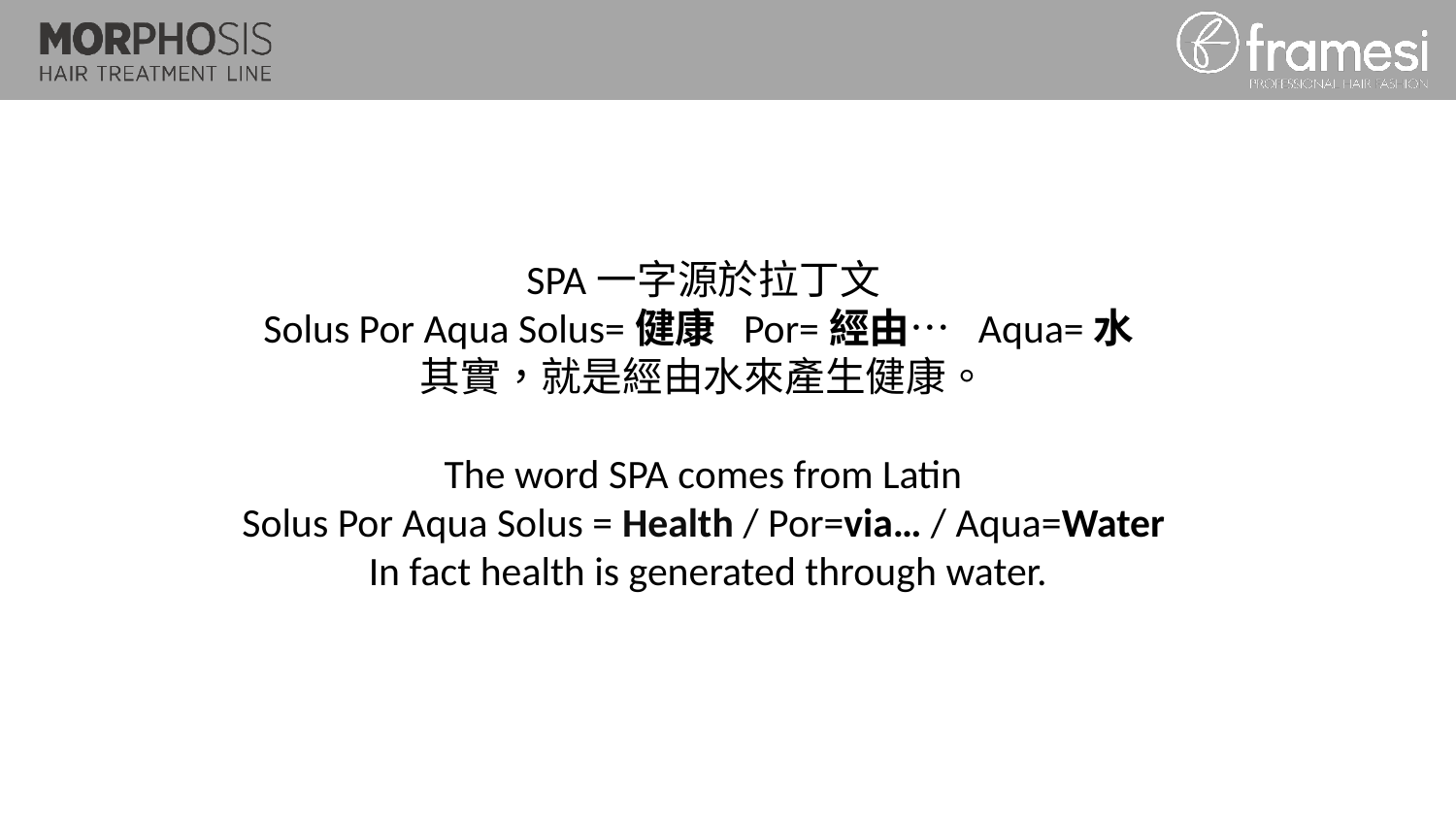

SPA一字源於拉丁文
Solus Por Aqua Solus=健康  Por=經由⋯  Aqua=水
其實，就是經由水來產生健康。

The word SPA comes from Latin
Solus Por Aqua Solus = Health / Por=via… / Aqua=Water
 In fact health is generated through water.